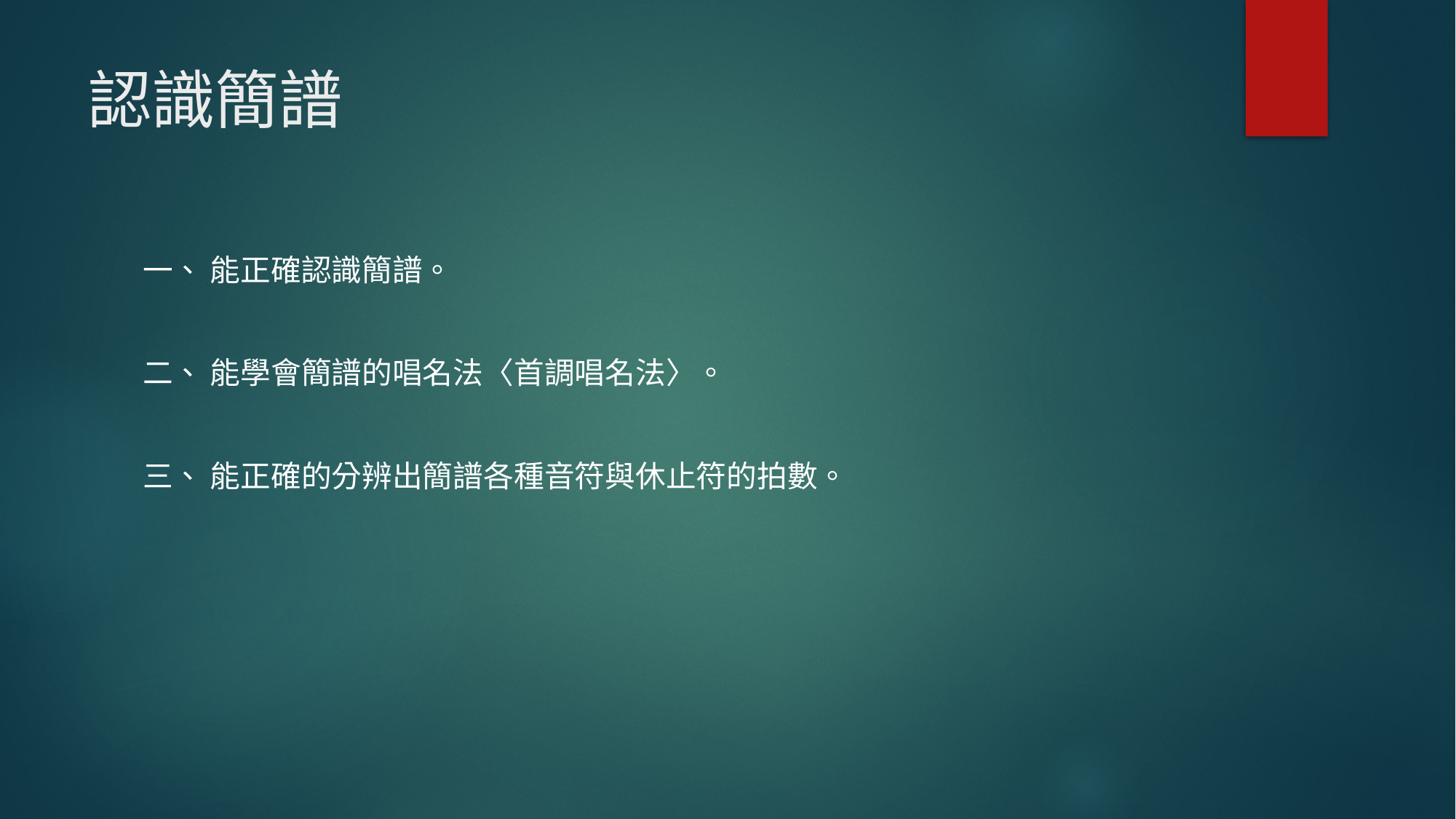

# 認識簡譜
一、 能正確認識簡譜。

二、 能學會簡譜的唱名法〈首調唱名法〉。

三、 能正確的分辨出簡譜各種音符與休止符的拍數。